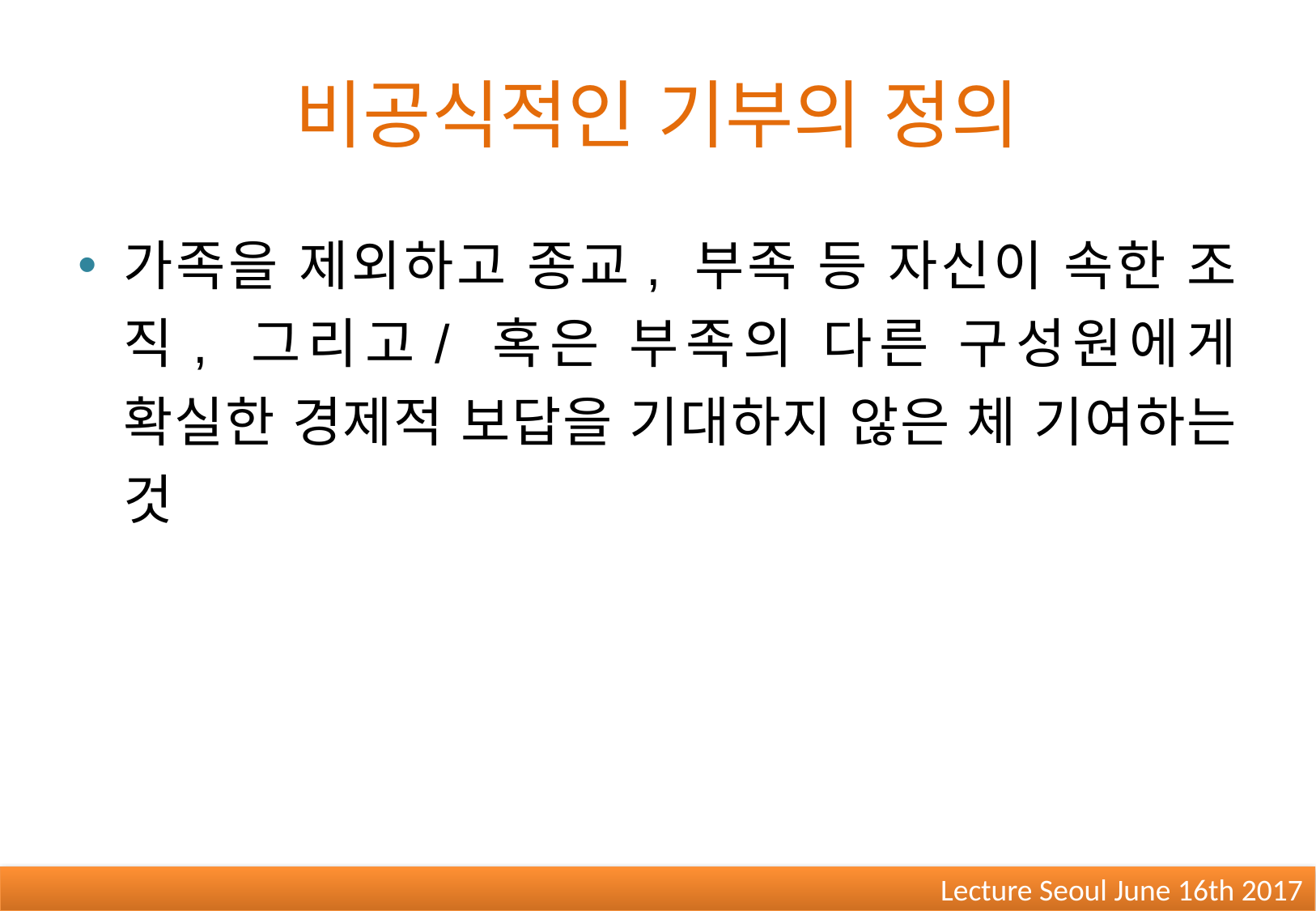

# 비공식적인 기부의 정의
가족을 제외하고 종교, 부족 등 자신이 속한 조직, 그리고/ 혹은 부족의 다른 구성원에게 확실한 경제적 보답을 기대하지 않은 체 기여하는 것